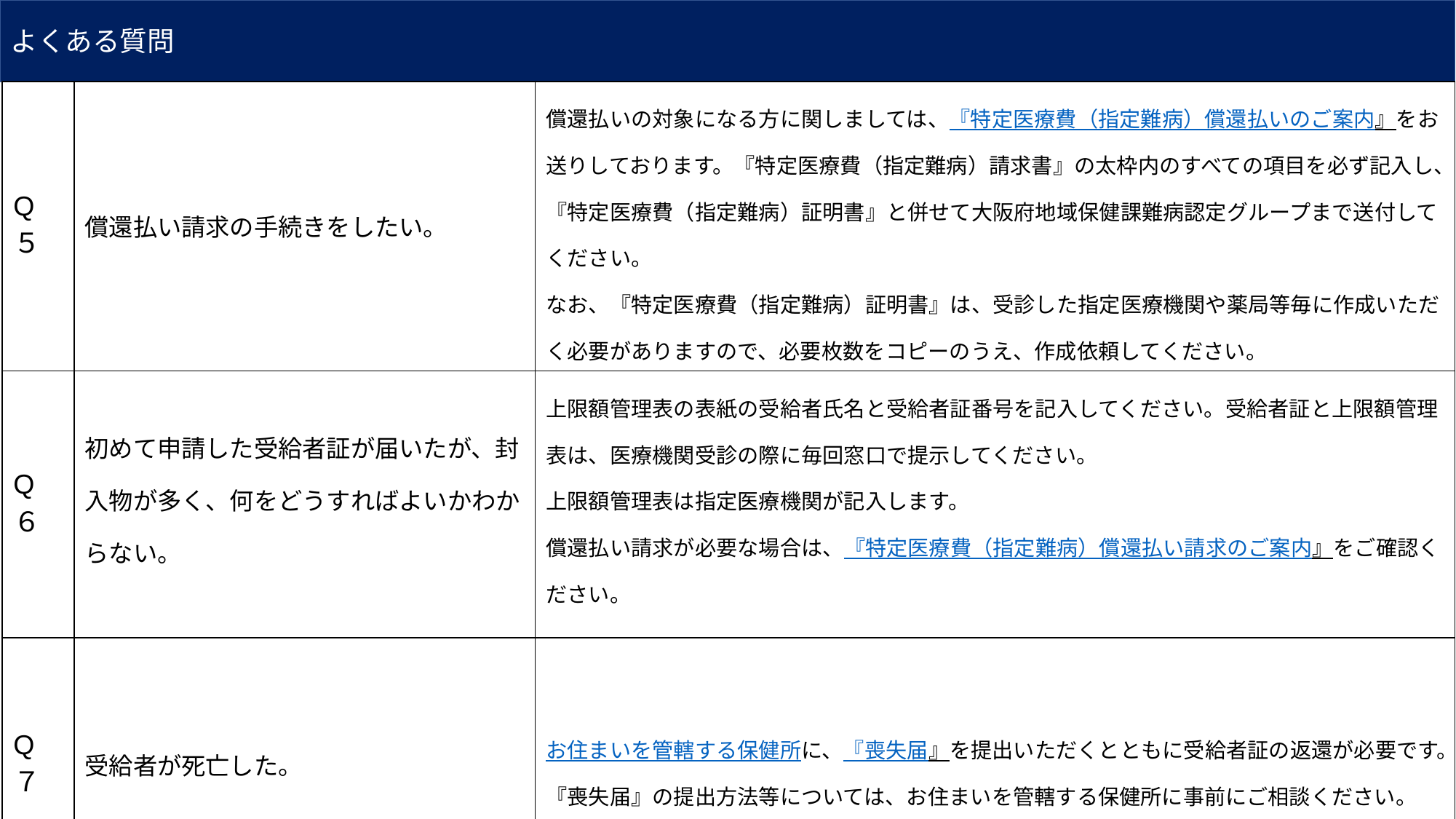

よくある質問
| Q５ | 償還払い請求の手続きをしたい。 | 償還払いの対象になる方に関しましては、『特定医療費（指定難病）償還払いのご案内』をお送りしております。『特定医療費（指定難病）請求書』の太枠内のすべての項目を必ず記入し、『特定医療費（指定難病）証明書』と併せて大阪府地域保健課難病認定グループまで送付してください。 なお、『特定医療費（指定難病）証明書』は、受診した指定医療機関や薬局等毎に作成いただく必要がありますので、必要枚数をコピーのうえ、作成依頼してください。 |
| --- | --- | --- |
| Q６ | 初めて申請した受給者証が届いたが、封入物が多く、何をどうすればよいかわからない。 | 上限額管理表の表紙の受給者氏名と受給者証番号を記入してください。受給者証と上限額管理表は、医療機関受診の際に毎回窓口で提示してください。 上限額管理表は指定医療機関が記入します。 償還払い請求が必要な場合は、『特定医療費（指定難病）償還払い請求のご案内』をご確認ください。 |
| Q７ | 受給者が死亡した。 | お住まいを管轄する保健所に、『喪失届』を提出いただくとともに受給者証の返還が必要です。『喪失届』の提出方法等については、お住まいを管轄する保健所に事前にご相談ください。 |